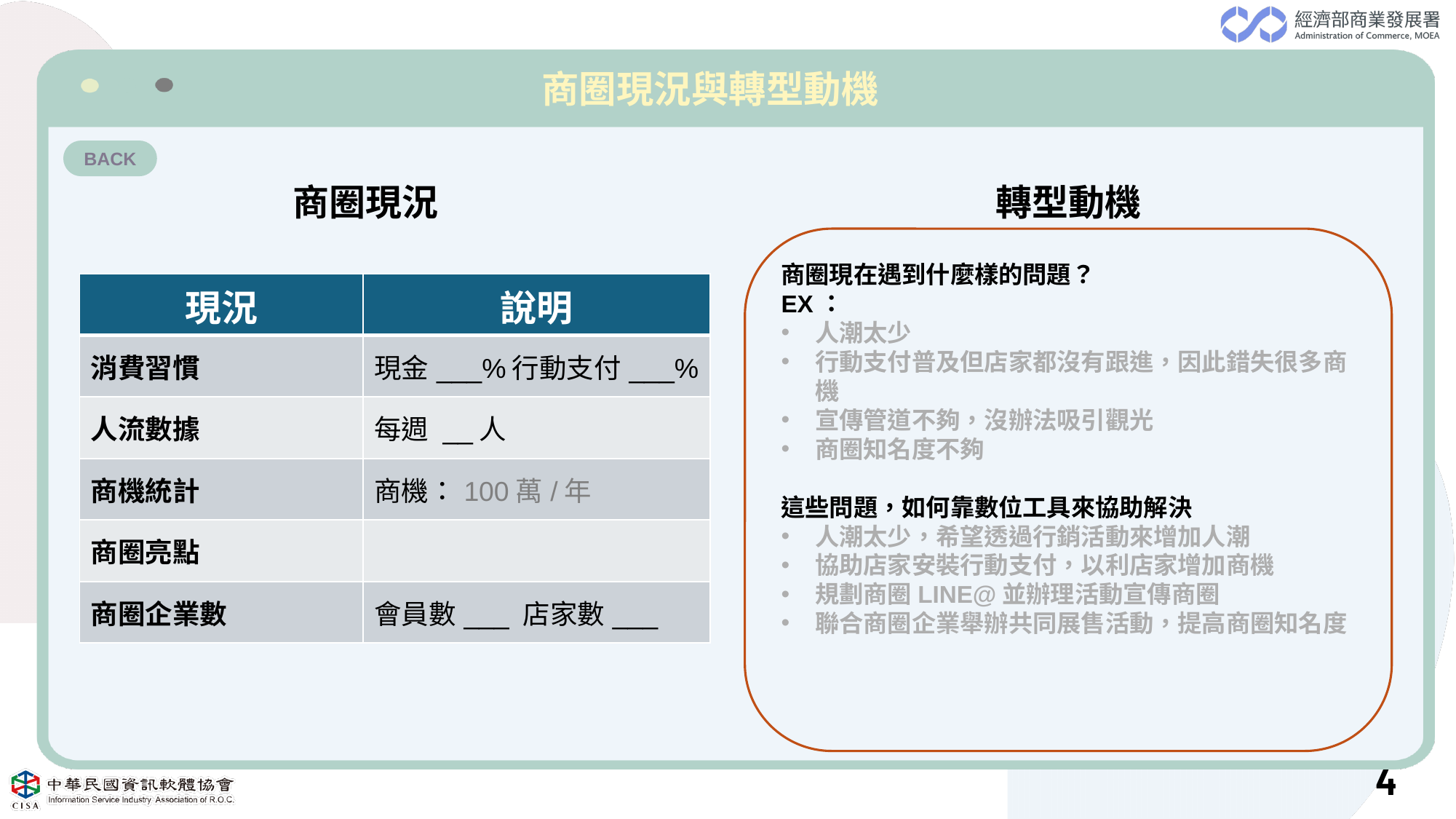

商圈現況與轉型動機
BACK

商圈現況
轉型動機
商圈現在遇到什麼樣的問題？
EX：
人潮太少
行動支付普及但店家都沒有跟進，因此錯失很多商機
宣傳管道不夠，沒辦法吸引觀光
商圈知名度不夠

這些問題，如何靠數位工具來協助解決
人潮太少，希望透過行銷活動來增加人潮
協助店家安裝行動支付，以利店家增加商機
規劃商圈LINE@並辦理活動宣傳商圈
聯合商圈企業舉辦共同展售活動，提高商圈知名度
| 現況 | 說明 |
| --- | --- |
| 消費習慣 | 現金\_\_\_%行動支付\_\_\_% |
| 人流數據 | 每週 \_\_人 |
| 商機統計 | 商機：100萬/年 |
| 商圈亮點 |  |
| 商圈企業數 | 會員數\_\_\_ 店家數\_\_\_ |